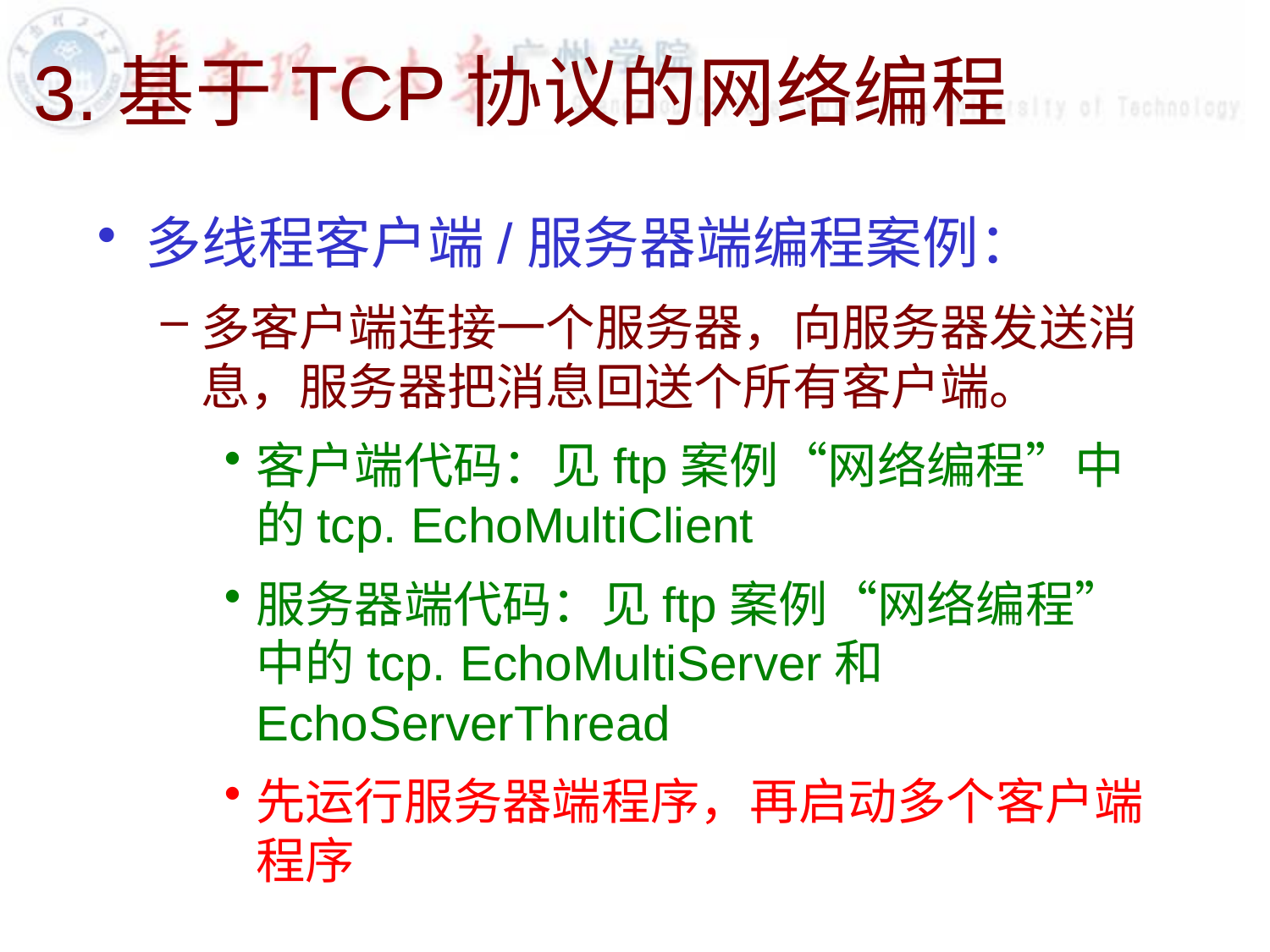

# 3.基于TCP协议的网络编程
多线程客户端/服务器端编程案例：
多客户端连接一个服务器，向服务器发送消息，服务器把消息回送个所有客户端。
客户端代码：见ftp案例“网络编程”中的tcp. EchoMultiClient
服务器端代码：见ftp案例“网络编程”中的tcp. EchoMultiServer和EchoServerThread
先运行服务器端程序，再启动多个客户端程序